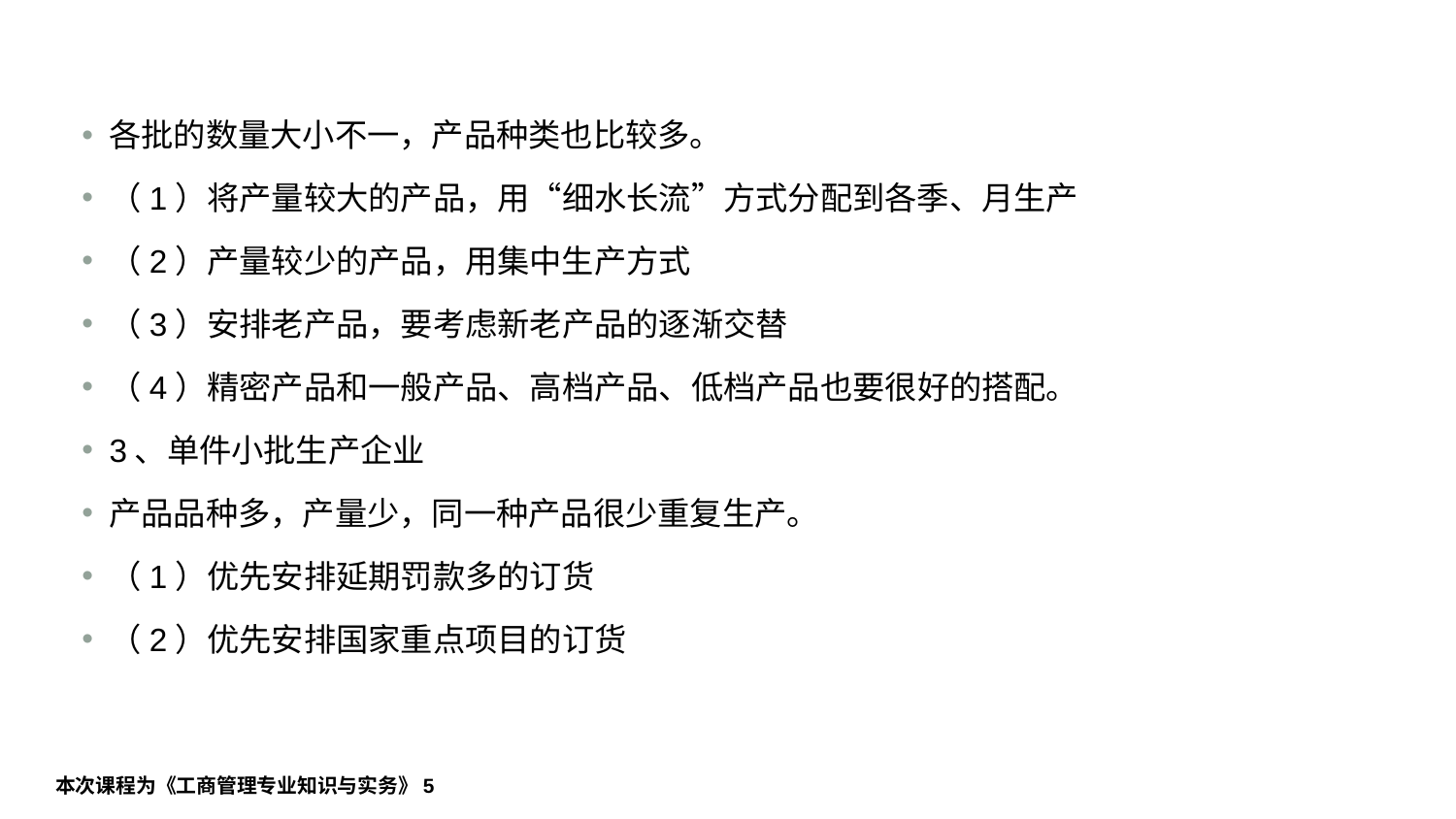

#
各批的数量大小不一，产品种类也比较多。
（1）将产量较大的产品，用“细水长流”方式分配到各季、月生产
（2）产量较少的产品，用集中生产方式
（3）安排老产品，要考虑新老产品的逐渐交替
（4）精密产品和一般产品、高档产品、低档产品也要很好的搭配。
3、单件小批生产企业
产品品种多，产量少，同一种产品很少重复生产。
（1）优先安排延期罚款多的订货
（2）优先安排国家重点项目的订货